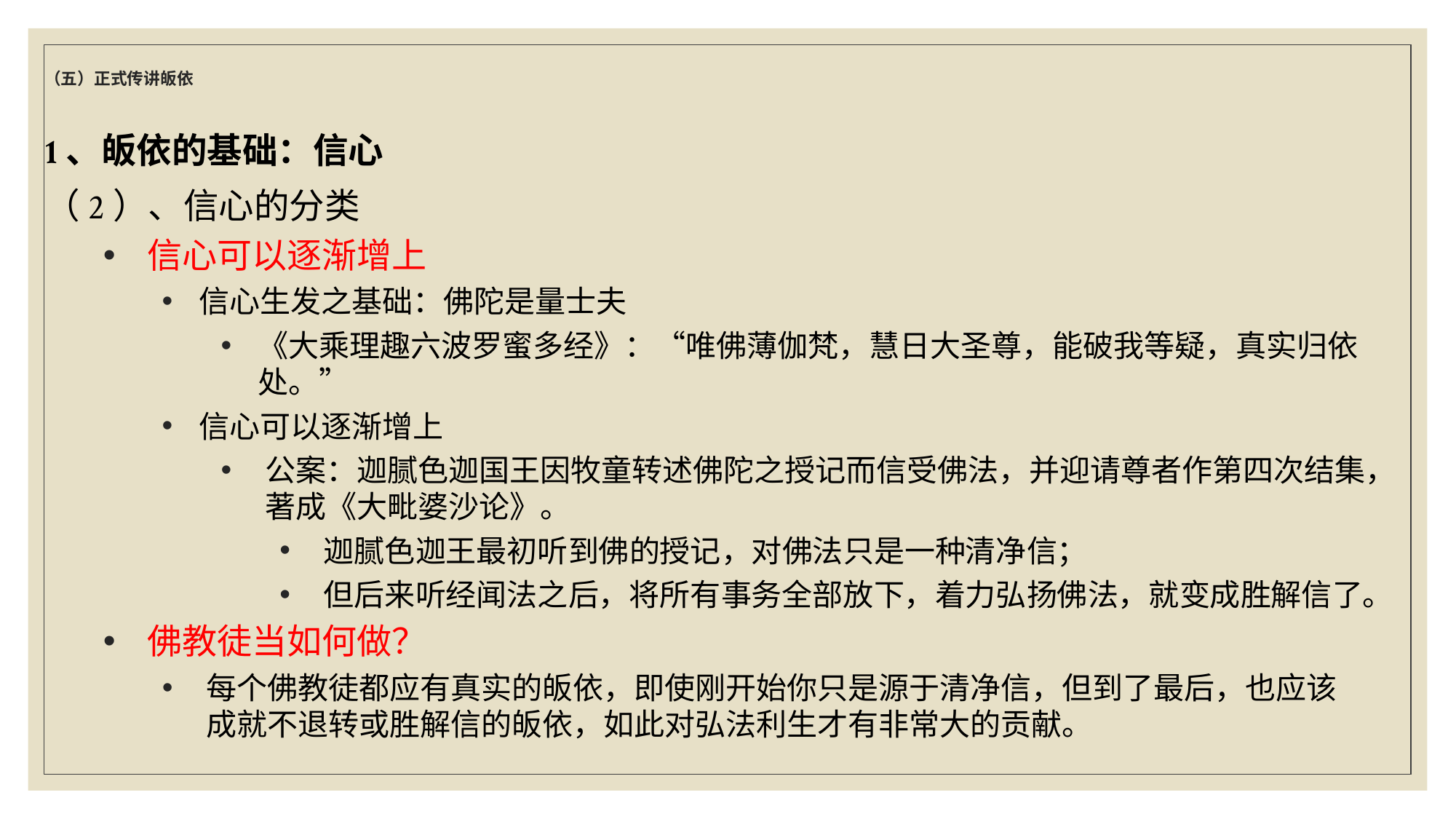

# （五）正式传讲皈依
1、皈依的基础：信心
（2）、信心的分类
信心可以逐渐增上
信心生发之基础：佛陀是量士夫
《大乘理趣六波罗蜜多经》：“唯佛薄伽梵，慧日大圣尊，能破我等疑，真实归依处。”
信心可以逐渐增上
公案：迦腻色迦国王因牧童转述佛陀之授记而信受佛法，并迎请尊者作第四次结集，著成《大毗婆沙论》。
迦腻色迦王最初听到佛的授记，对佛法只是一种清净信；
但后来听经闻法之后，将所有事务全部放下，着力弘扬佛法，就变成胜解信了。
佛教徒当如何做？
每个佛教徒都应有真实的皈依，即使刚开始你只是源于清净信，但到了最后，也应该成就不退转或胜解信的皈依，如此对弘法利生才有非常大的贡献。